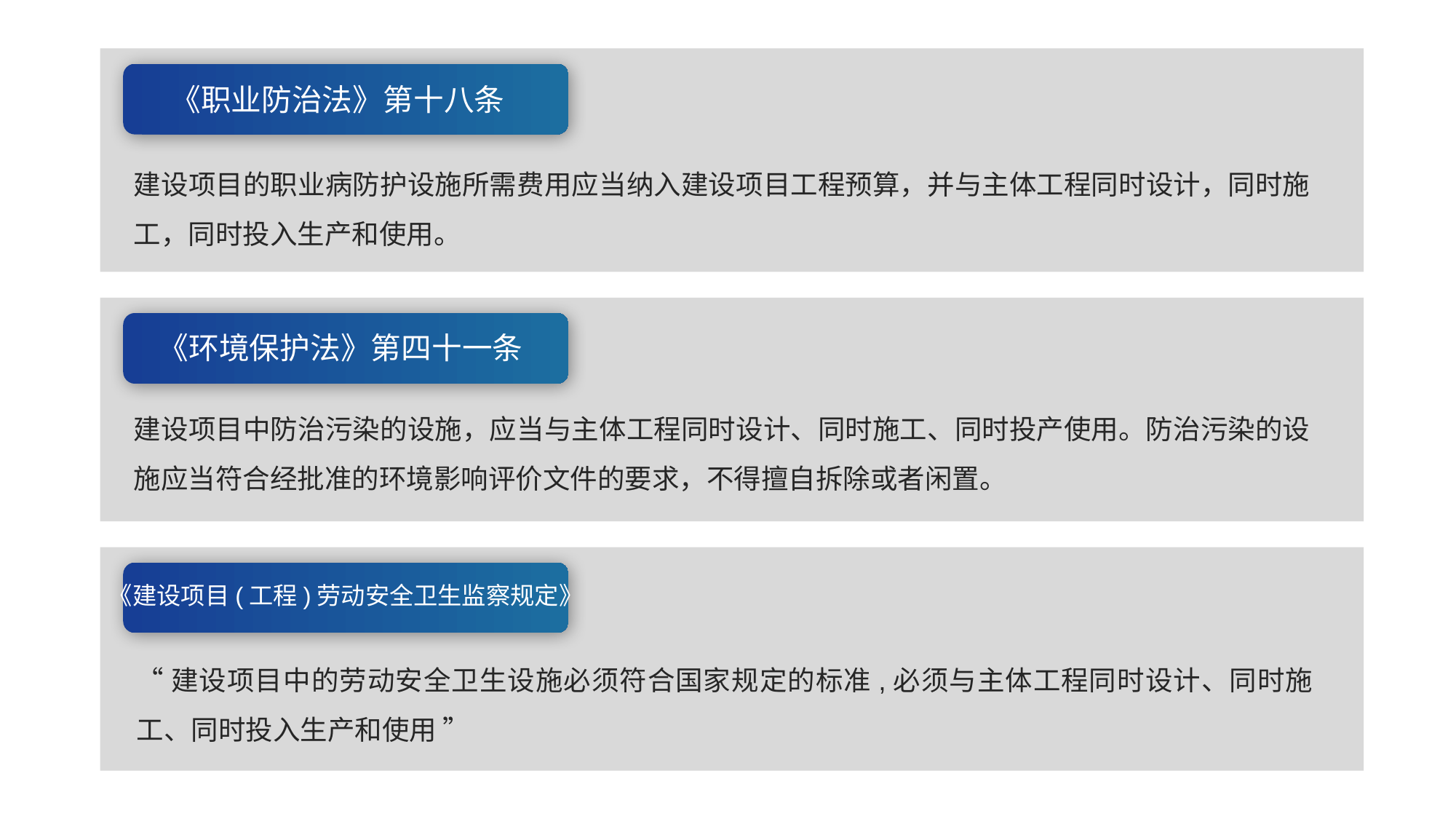

《职业防治法》第十八条
建设项目的职业病防护设施所需费用应当纳入建设项目工程预算，并与主体工程同时设计，同时施工，同时投入生产和使用。

《环境保护法》第四十一条
建设项目中防治污染的设施，应当与主体工程同时设计、同时施工、同时投产使用。防治污染的设施应当符合经批准的环境影响评价文件的要求，不得擅自拆除或者闲置。

《建设项目(工程)劳动安全卫生监察规定》
“建设项目中的劳动安全卫生设施必须符合国家规定的标准,必须与主体工程同时设计、同时施工、同时投入生产和使用 ”